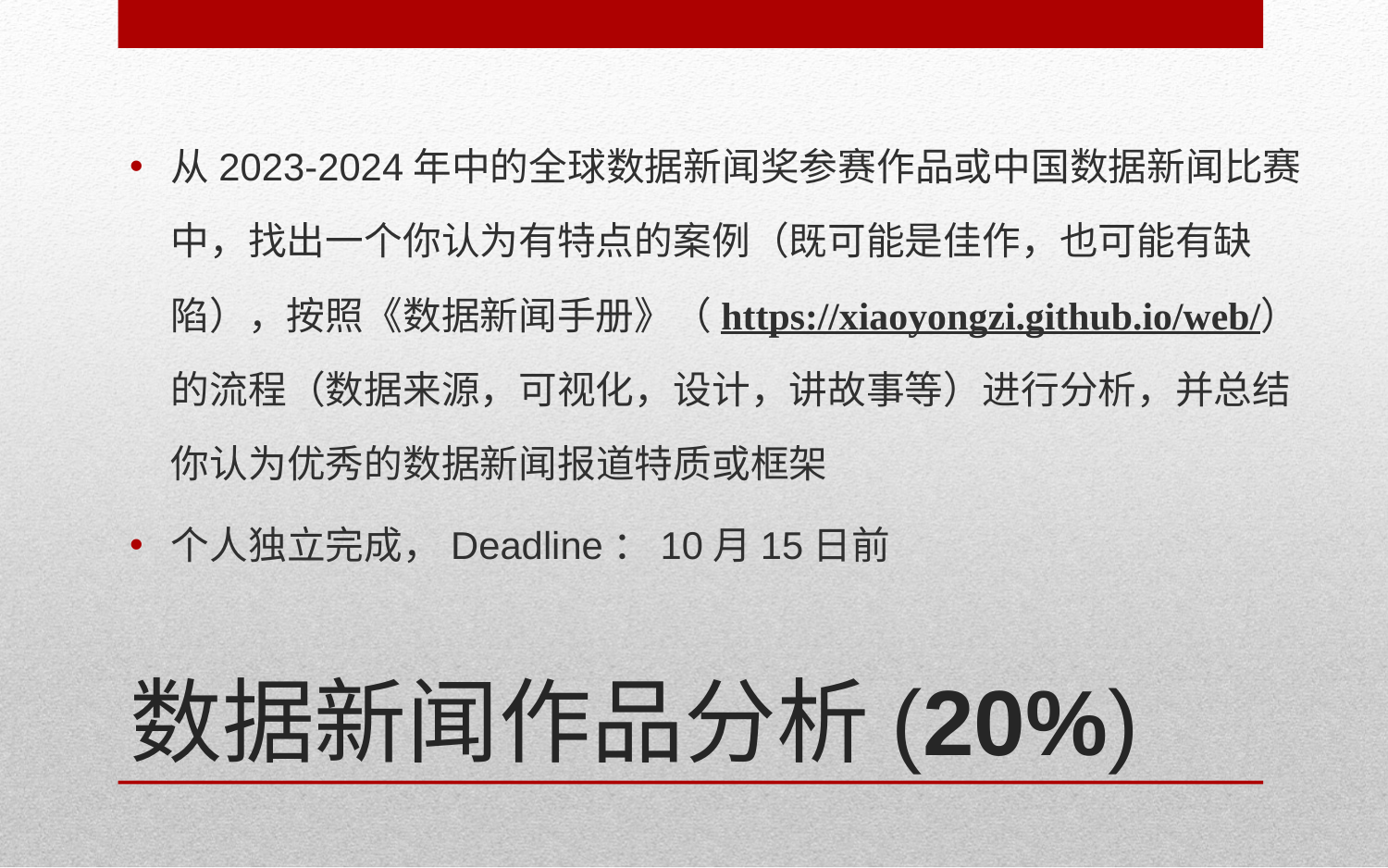

从2023-2024年中的全球数据新闻奖参赛作品或中国数据新闻比赛中，找出一个你认为有特点的案例（既可能是佳作，也可能有缺陷），按照《数据新闻手册》（https://xiaoyongzi.github.io/web/）的流程（数据来源，可视化，设计，讲故事等）进行分析，并总结你认为优秀的数据新闻报道特质或框架
个人独立完成，Deadline：10月15日前
# 数据新闻作品分析(20%)